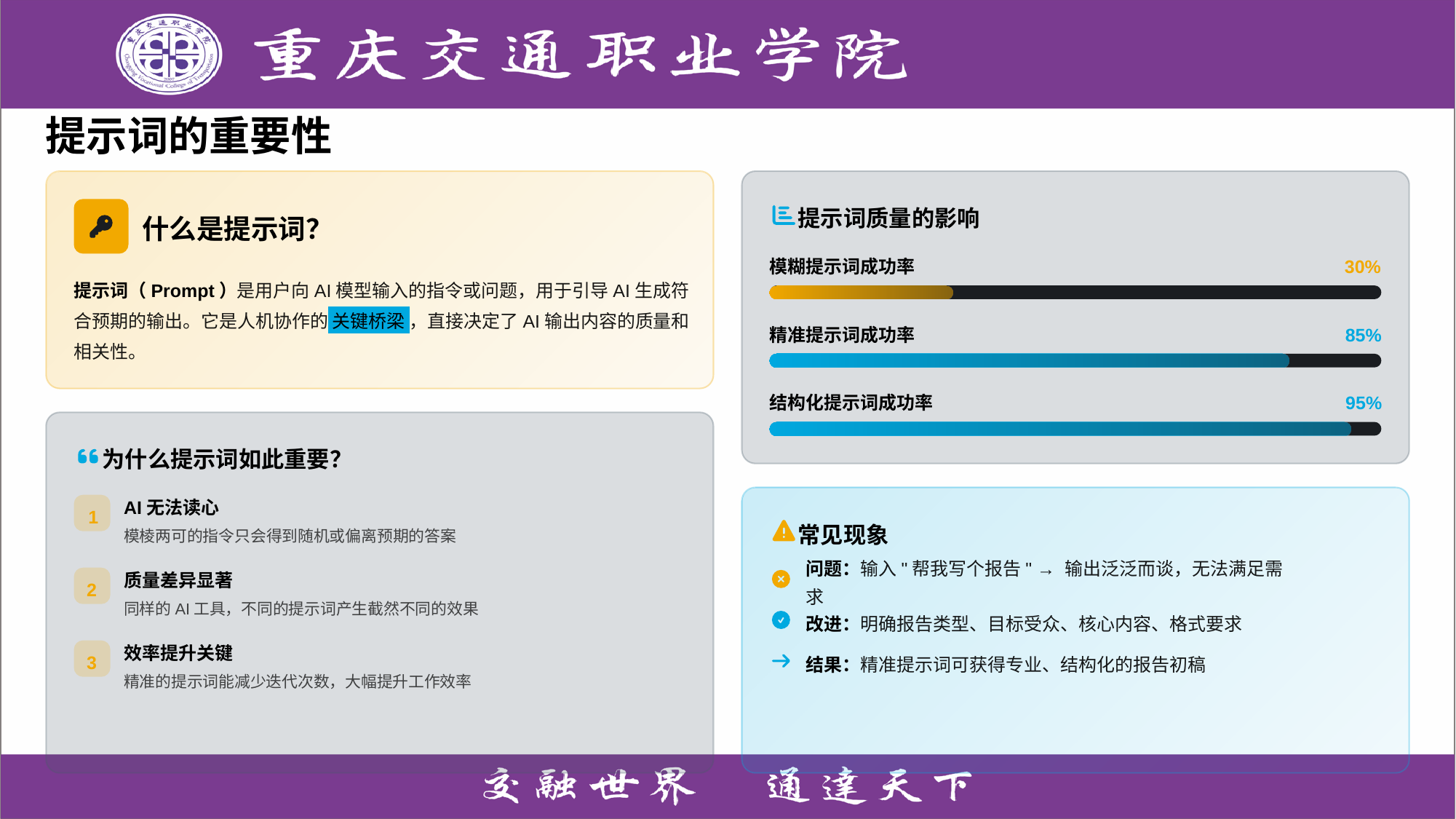

提示词的重要性

提示词质量的影响

什么是提示词？

模糊提示词成功率
30%
提示词（Prompt）是用户向AI模型输入的指令或问题，用于引导AI生成符合预期的输出。它是人机协作的 关键桥梁 ，直接决定了AI输出内容的质量和相关性。

精准提示词成功率
85%

结构化提示词成功率
95%

为什么提示词如此重要？

AI无法读心

1
常见现象

模棱两可的指令只会得到随机或偏离预期的答案
质量差异显著
问题：输入"帮我写个报告" → 输出泛泛而谈，无法满足需求

2
同样的AI工具，不同的提示词产生截然不同的效果
改进：明确报告类型、目标受众、核心内容、格式要求

效率提升关键

3
结果：精准提示词可获得专业、结构化的报告初稿

精准的提示词能减少迭代次数，大幅提升工作效率